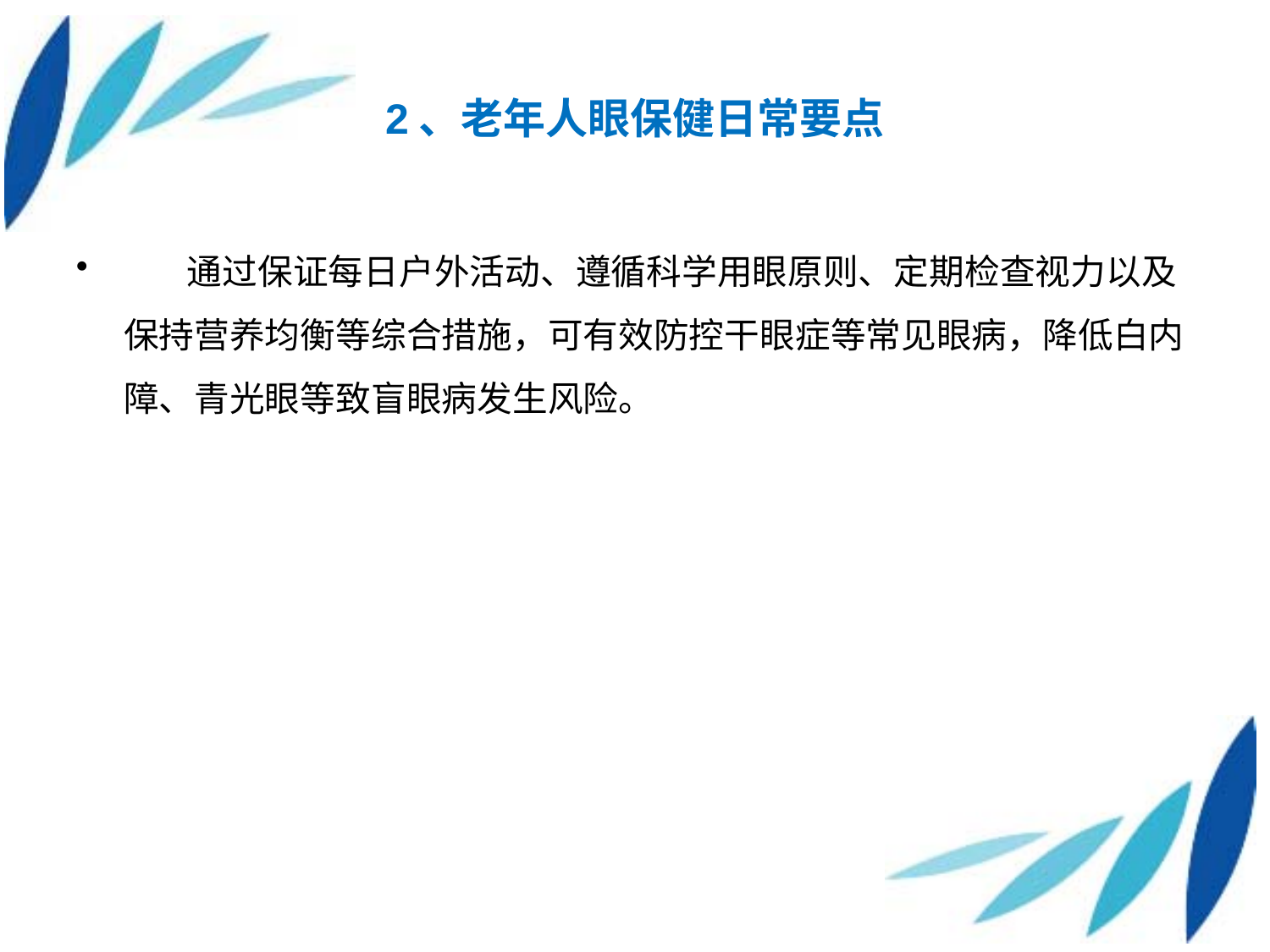

# 2、老年人眼保健日常要点
       通过保证每日户外活动、遵循科学用眼原则、定期检查视力以及保持营养均衡等综合措施，可有效防控干眼症等常见眼病，降低白内障、青光眼等致盲眼病发生风险。